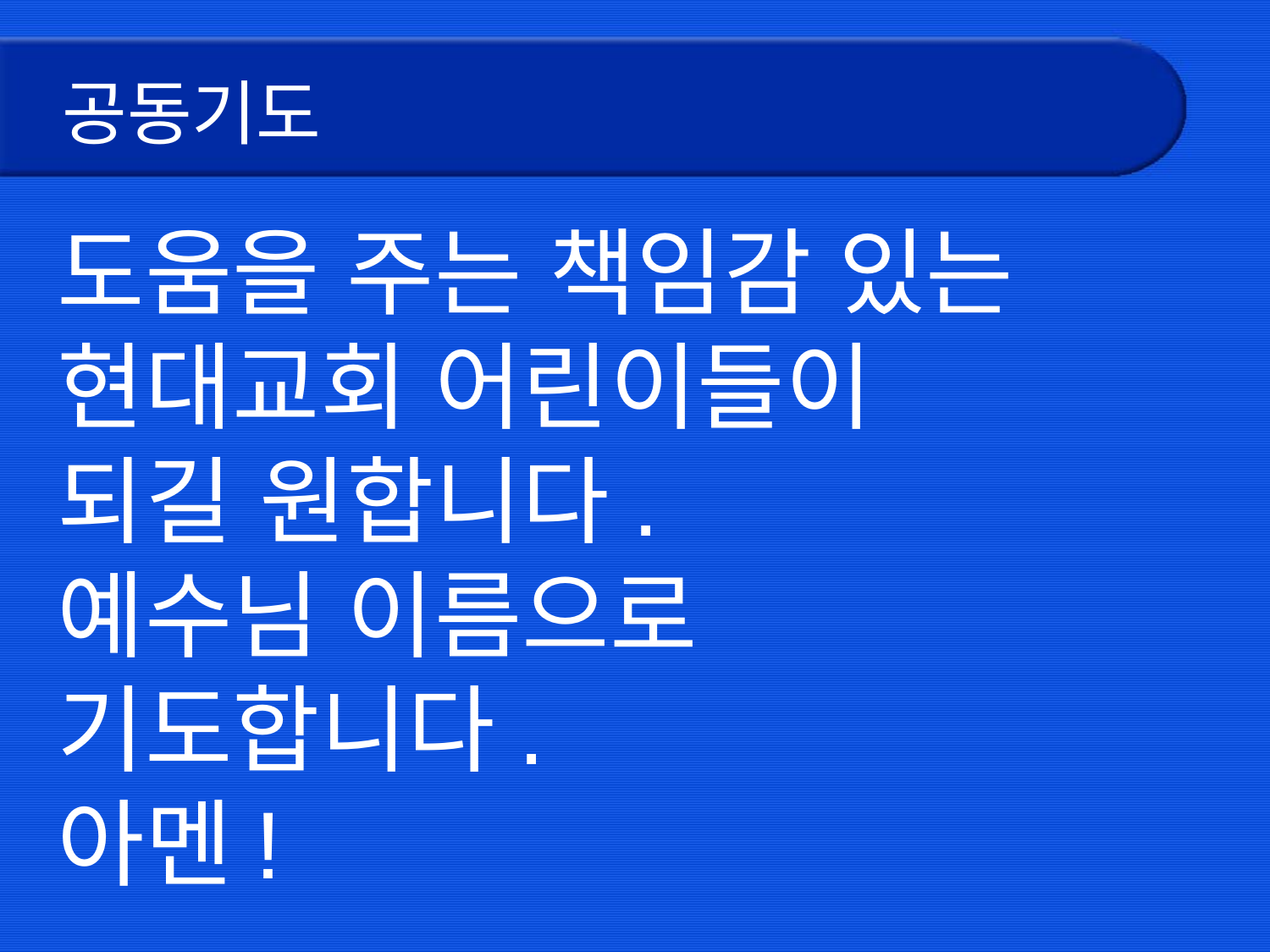

# 공동기도

도움을 주는 책임감 있는
현대교회 어린이들이
되길 원합니다.
예수님 이름으로
기도합니다.
아멘!